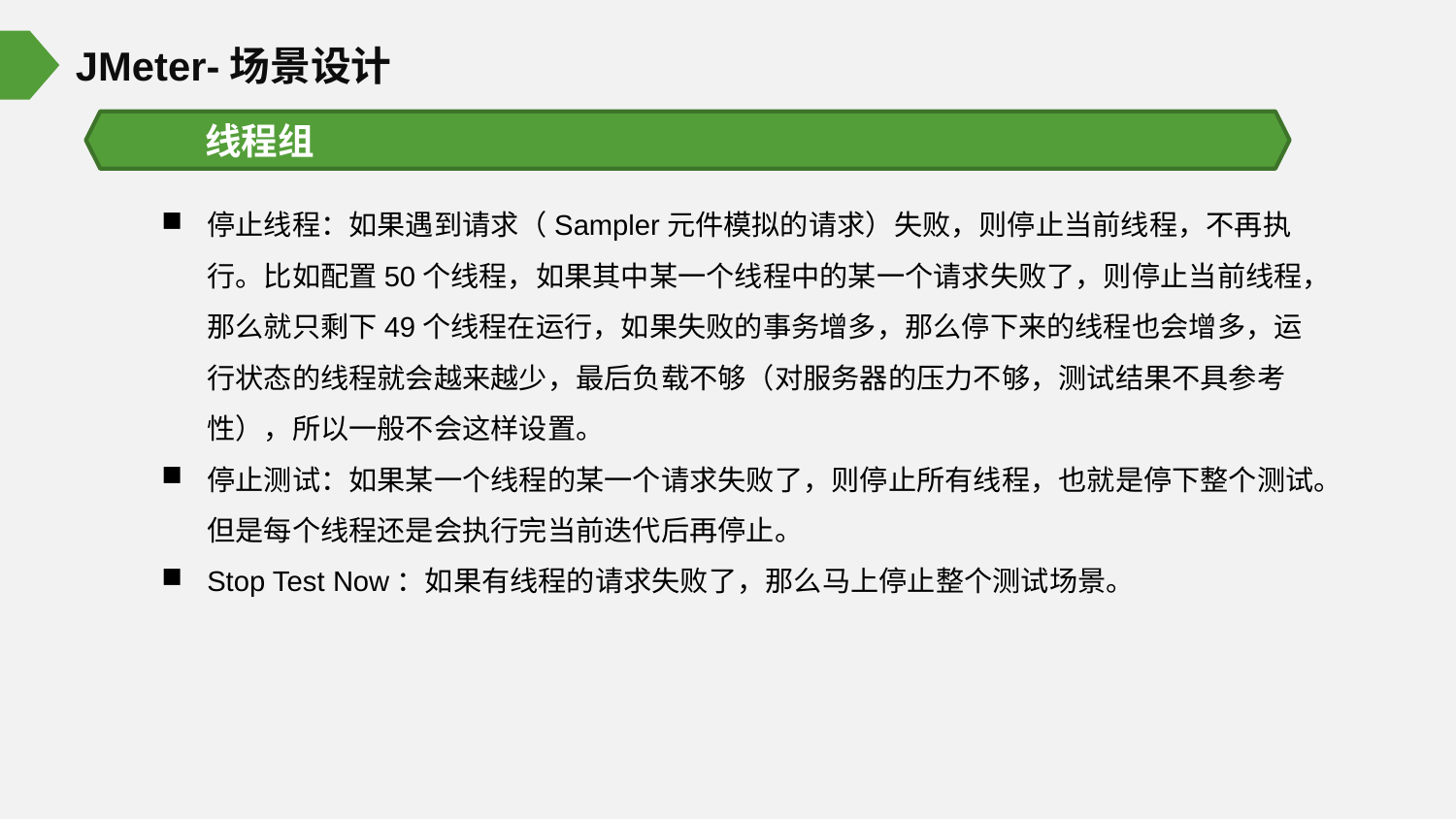

JMeter-场景设计
线程组
停止线程：如果遇到请求（Sampler元件模拟的请求）失败，则停止当前线程，不再执行。比如配置50个线程，如果其中某一个线程中的某一个请求失败了，则停止当前线程，那么就只剩下49个线程在运行，如果失败的事务增多，那么停下来的线程也会增多，运行状态的线程就会越来越少，最后负载不够（对服务器的压力不够，测试结果不具参考性），所以一般不会这样设置。
停止测试：如果某一个线程的某一个请求失败了，则停止所有线程，也就是停下整个测试。但是每个线程还是会执行完当前迭代后再停止。
Stop Test Now：如果有线程的请求失败了，那么马上停止整个测试场景。